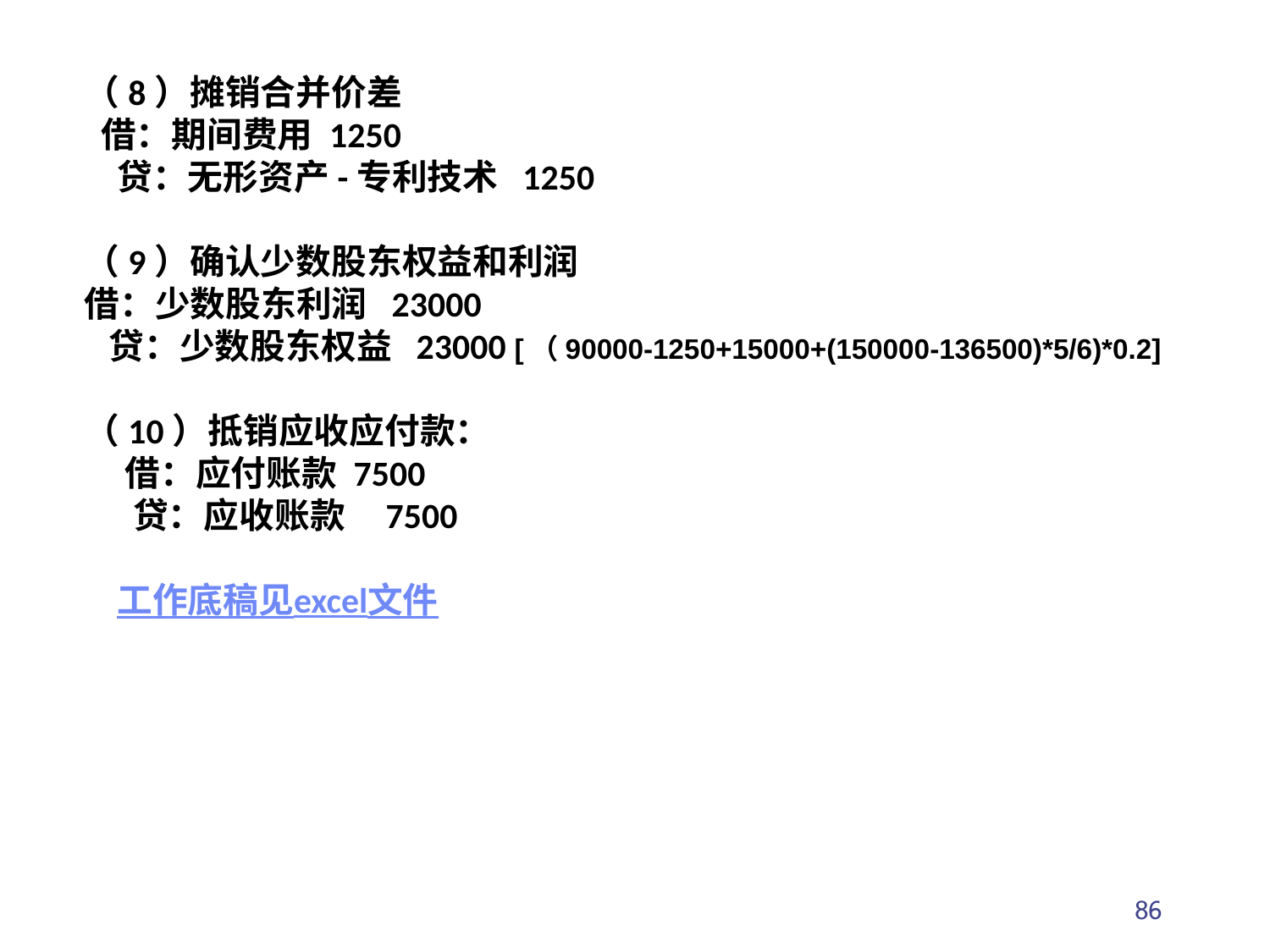

（8）摊销合并价差
 借：期间费用 1250
   贷：无形资产-专利技术  1250

（9）确认少数股东权益和利润
借：少数股东利润  23000
  贷：少数股东权益  23000 [（90000-1250+15000+(150000-136500)*5/6)*0.2]

（10）抵销应收应付款：
    借：应付账款 7500
     贷：应收账款    7500

   工作底稿见excel文件
86